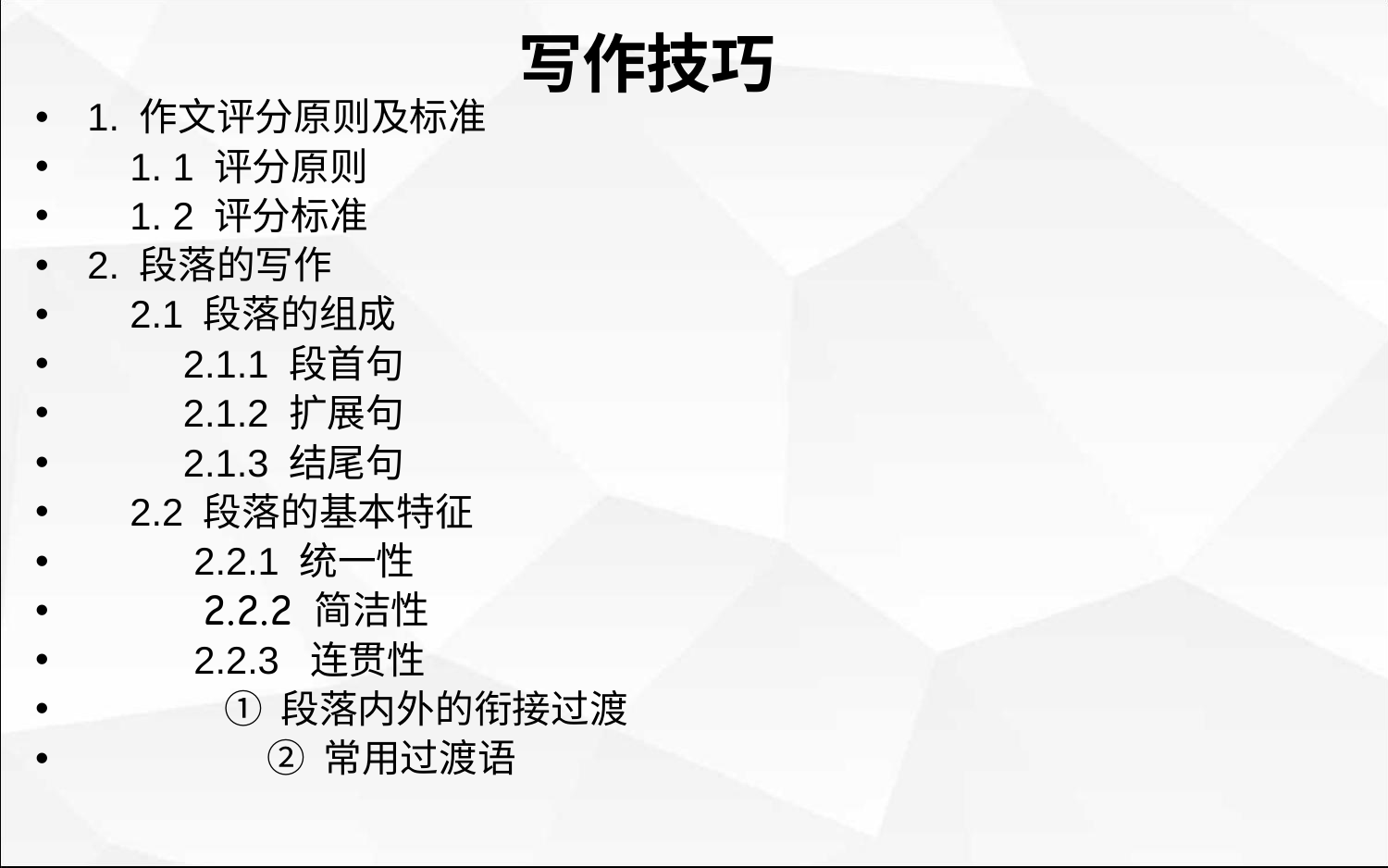

写作技巧
1. 作文评分原则及标准
    1. 1 评分原则
    1. 2 评分标准
2. 段落的写作
    2.1 段落的组成
         2.1.1 段首句
         2.1.2 扩展句
         2.1.3 结尾句
    2.2 段落的基本特征
          2.2.1 统一性
          2.2.2 简洁性
          2.2.3  连贯性
                ① 段落内外的衔接过渡
                     ② 常用过渡语